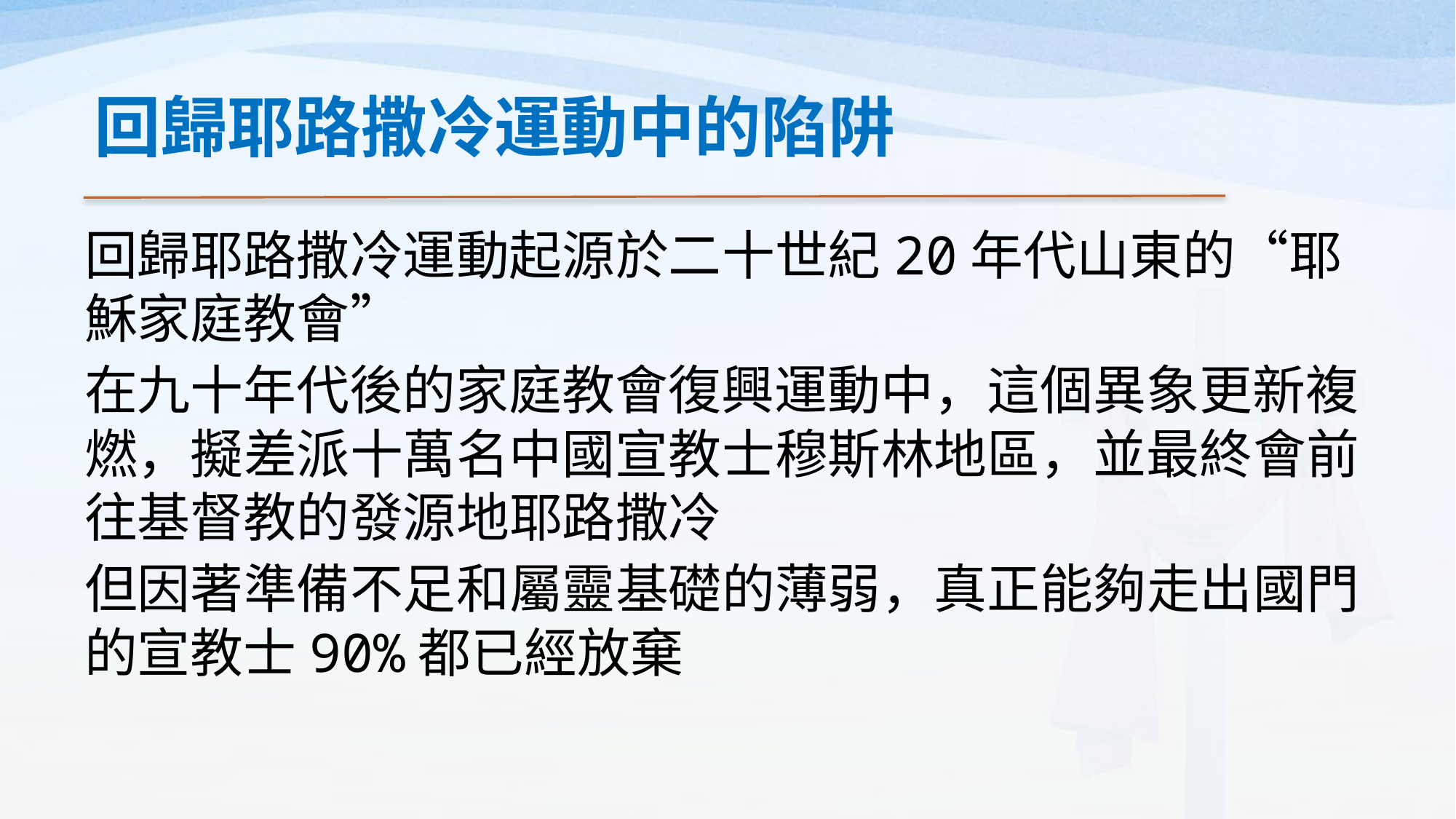

回歸耶路撒冷運動中的陷阱

回歸耶路撒冷運動起源於二十世紀20年代山東的“耶穌家庭教會”
在九十年代後的家庭教會復興運動中，這個異象更新複燃，擬差派十萬名中國宣教士穆斯林地區，並最終會前往基督教的發源地耶路撒冷
但因著準備不足和屬靈基礎的薄弱，真正能夠走出國門的宣教士90%都已經放棄